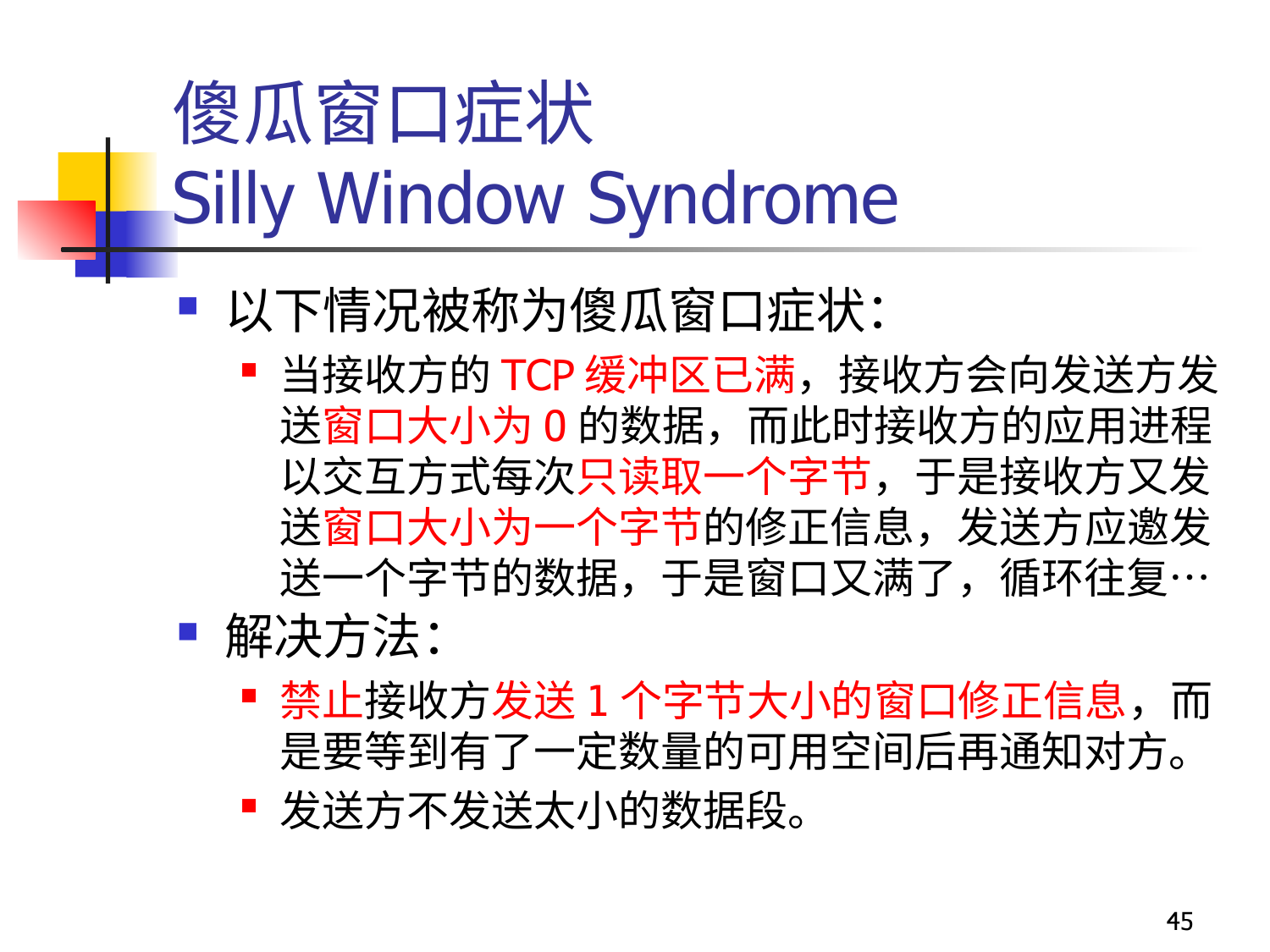

# 傻瓜窗口症状 Silly Window Syndrome
以下情况被称为傻瓜窗口症状：
当接收方的TCP缓冲区已满，接收方会向发送方发送窗口大小为0的数据，而此时接收方的应用进程以交互方式每次只读取一个字节，于是接收方又发送窗口大小为一个字节的修正信息，发送方应邀发送一个字节的数据，于是窗口又满了，循环往复…
解决方法：
禁止接收方发送1个字节大小的窗口修正信息，而是要等到有了一定数量的可用空间后再通知对方。
发送方不发送太小的数据段。
45